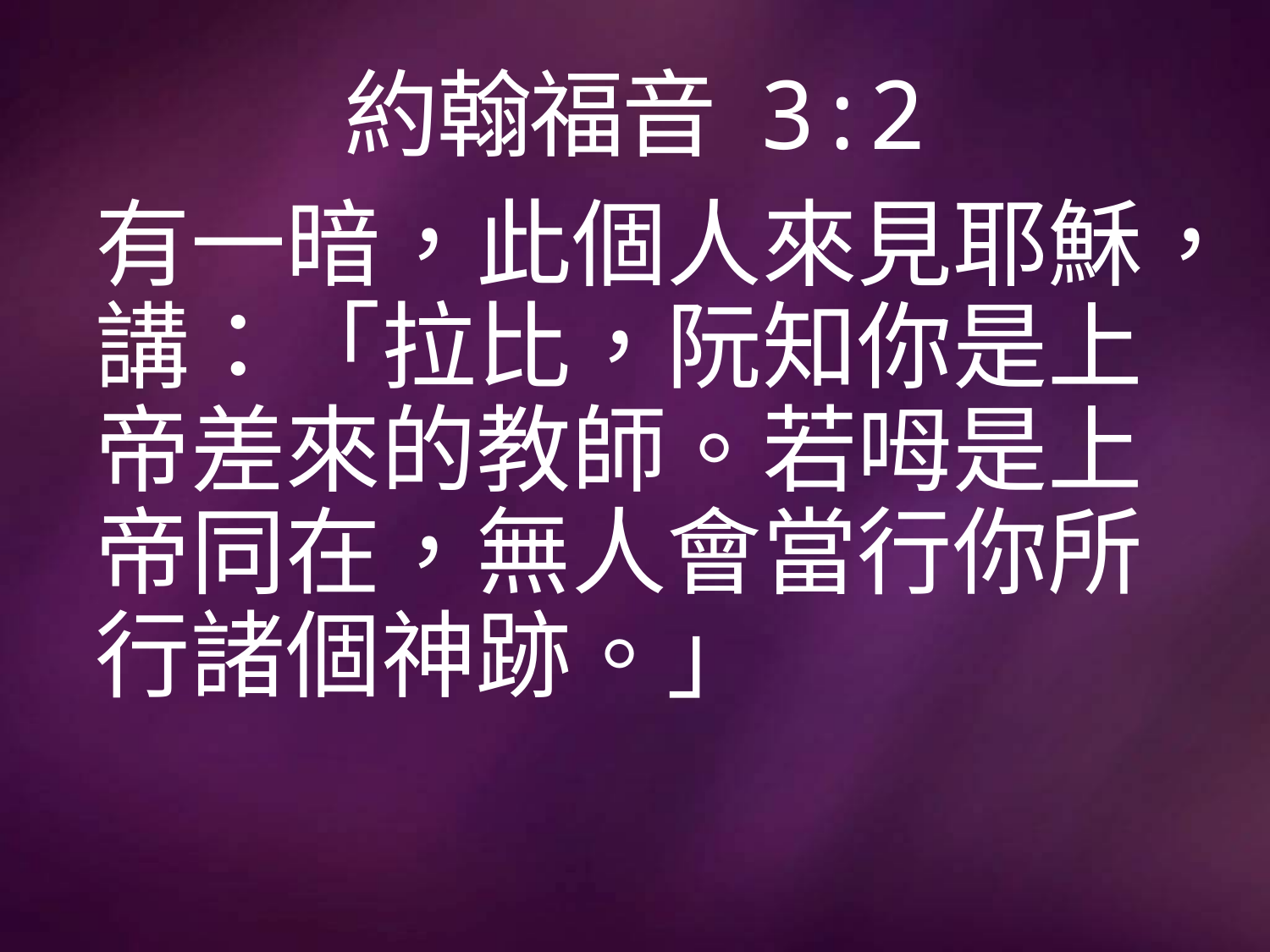

# 約翰福音 3:2
有一暗，此個人來見耶穌，講：「拉比，阮知你是上帝差來的教師。若呣是上帝同在，無人會當行你所行諸個神跡。」